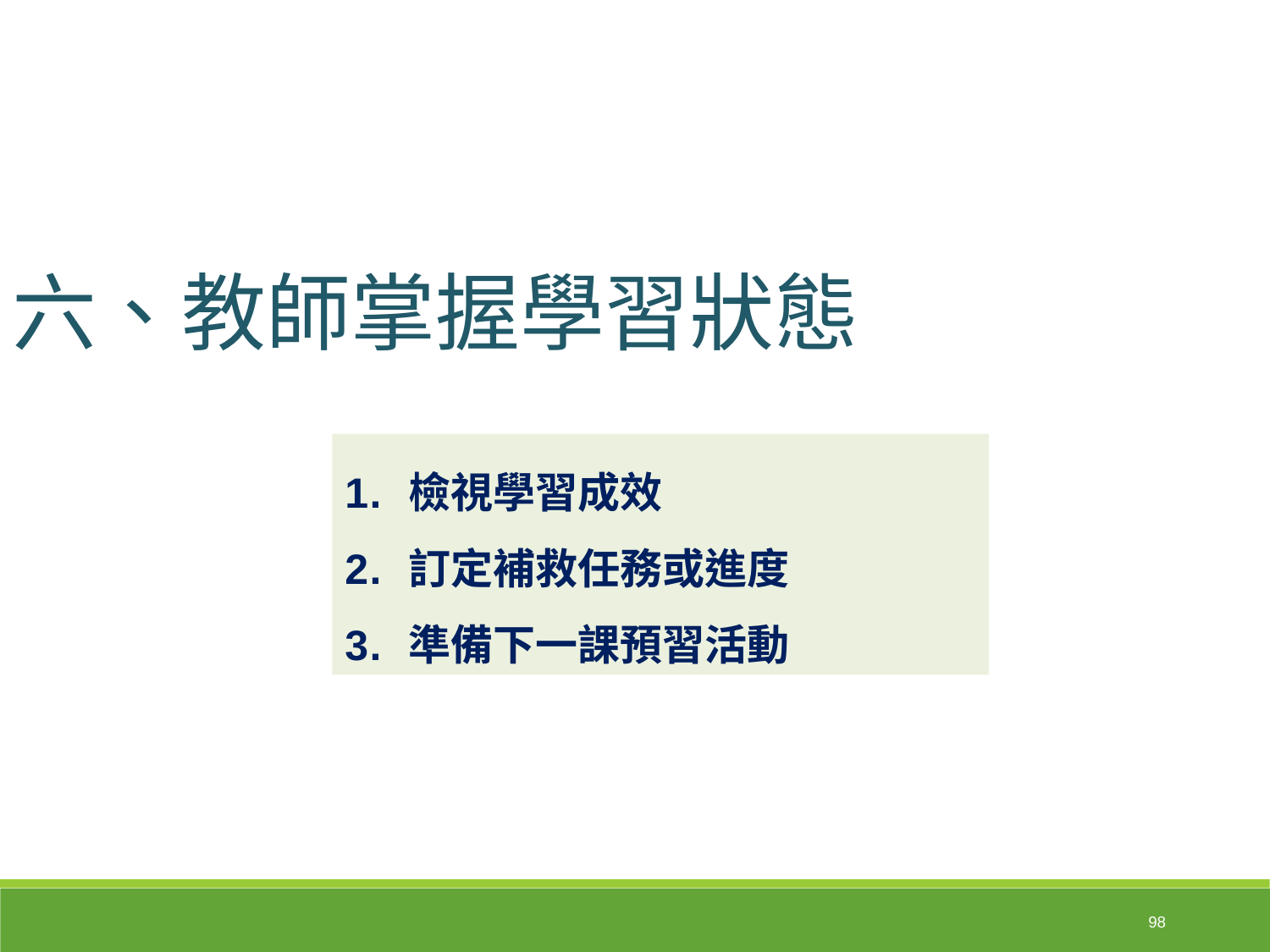

六、教師掌握學習狀態
檢視學習成效
訂定補救任務或進度
準備下一課預習活動
98